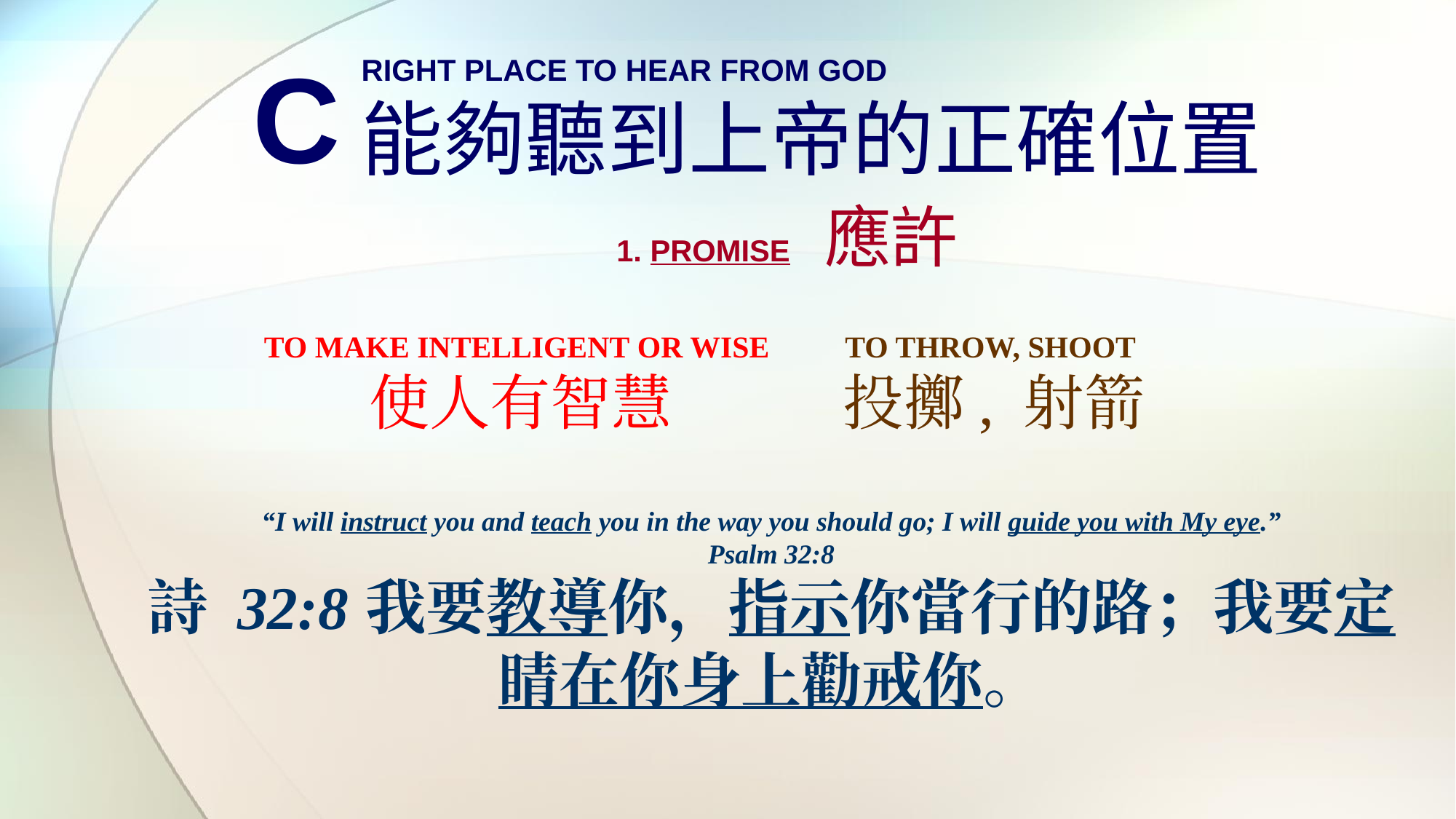

C
RIGHT PLACE TO HEAR FROM GOD
能夠聽到上帝的正確位置
1. PROMISE 應許
TO MAKE INTELLIGENT OR WISE
使人有智慧
 TO THROW, SHOOT
投擲, 射箭
“I will instruct you and teach you in the way you should go; I will guide you with My eye.”
Psalm 32:8
詩 32:8	我要教導你，指示你當行的路；我要定睛在你身上勸戒你。